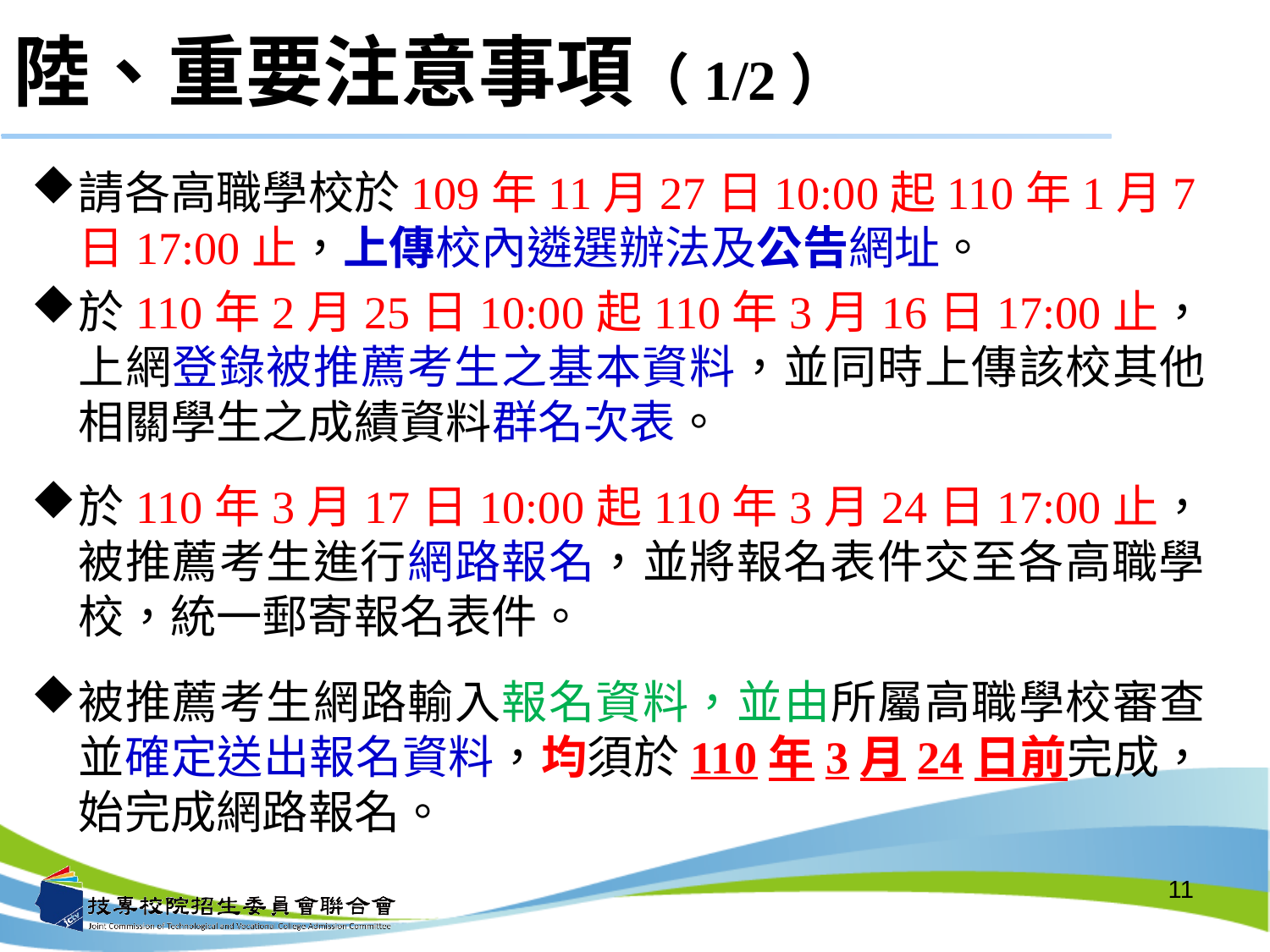

# 陸、重要注意事項（1/2）
請各高職學校於109年11月27日10:00起110年1月7日17:00止，上傳校內遴選辦法及公告網址。
於110年2月25日10:00起110年3月16日17:00止，上網登錄被推薦考生之基本資料，並同時上傳該校其他相關學生之成績資料群名次表。
於110年3月17日10:00起110年3月24日17:00止，被推薦考生進行網路報名，並將報名表件交至各高職學校，統一郵寄報名表件。
被推薦考生網路輸入報名資料，並由所屬高職學校審查並確定送出報名資料，均須於110年3月24日前完成，始完成網路報名。
11